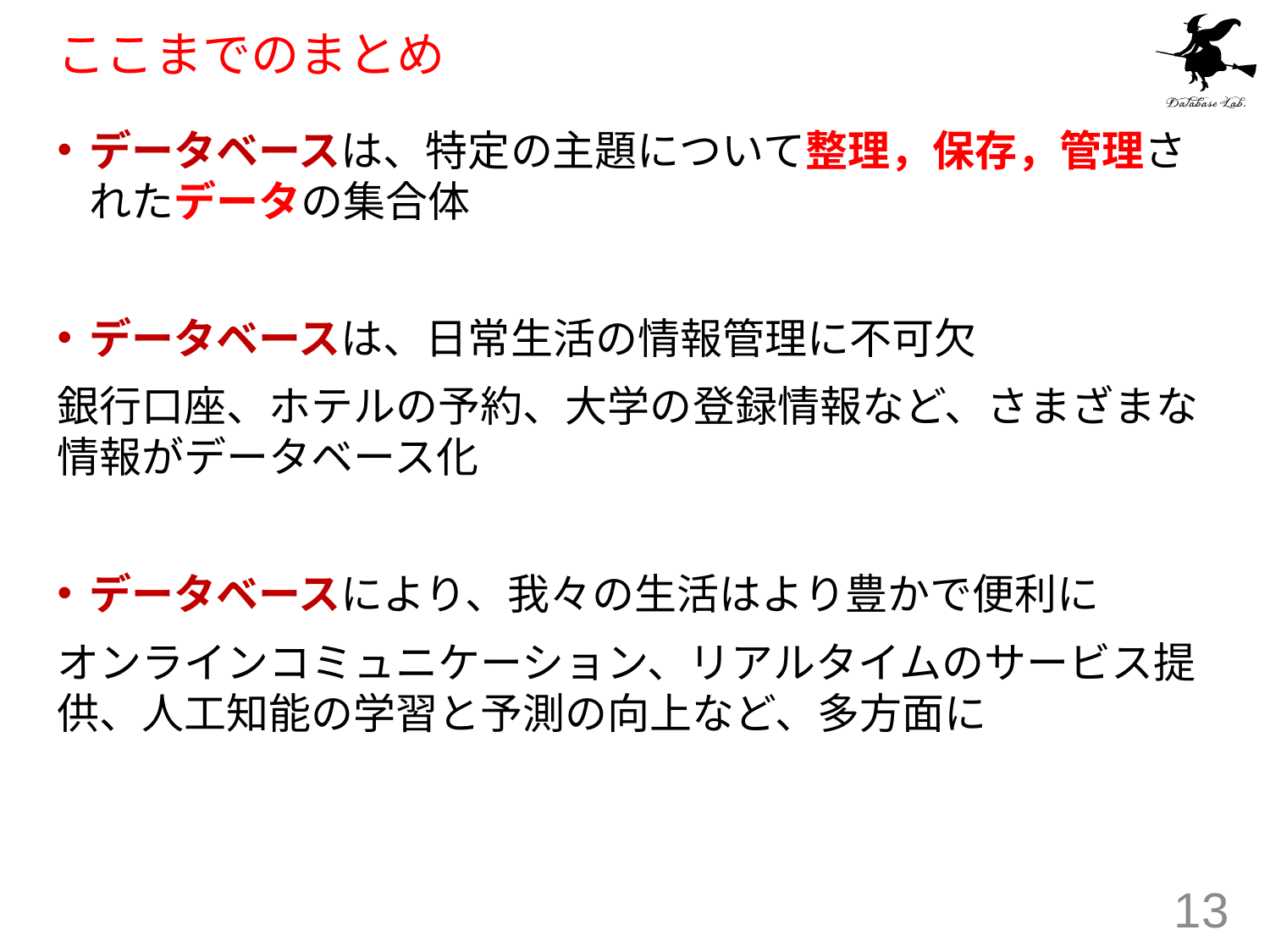

# ここまでのまとめ
データベースは、特定の主題について整理，保存，管理されたデータの集合体

データベースは、日常生活の情報管理に不可欠
銀行口座、ホテルの予約、大学の登録情報など、さまざまな情報がデータベース化

データベースにより、我々の生活はより豊かで便利に
オンラインコミュニケーション、リアルタイムのサービス提供、人工知能の学習と予測の向上など、多方面に
13